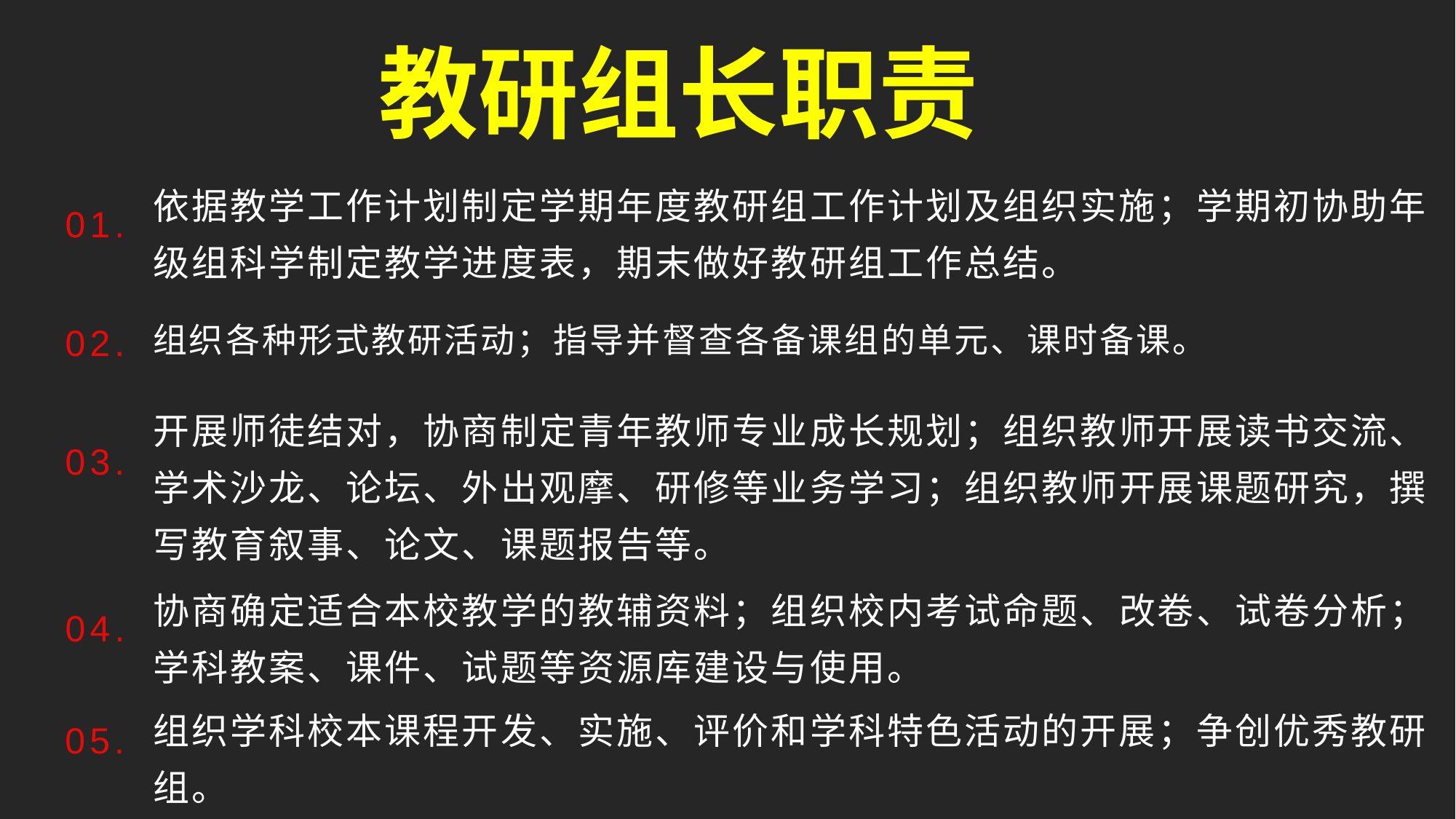

教研组长职责
01.
依据教学工作计划制定学期年度教研组工作计划及组织实施；学期初协助年级组科学制定教学进度表，期末做好教研组工作总结。
组织各种形式教研活动；指导并督查各备课组的单元、课时备课。
02.
03.
开展师徒结对，协商制定青年教师专业成长规划；组织教师开展读书交流、学术沙龙、论坛、外出观摩、研修等业务学习；组织教师开展课题研究，撰写教育叙事、论文、课题报告等。
04.
协商确定适合本校教学的教辅资料；组织校内考试命题、改卷、试卷分析；学科教案、课件、试题等资源库建设与使用。
组织学科校本课程开发、实施、评价和学科特色活动的开展；争创优秀教研组。
05.
4